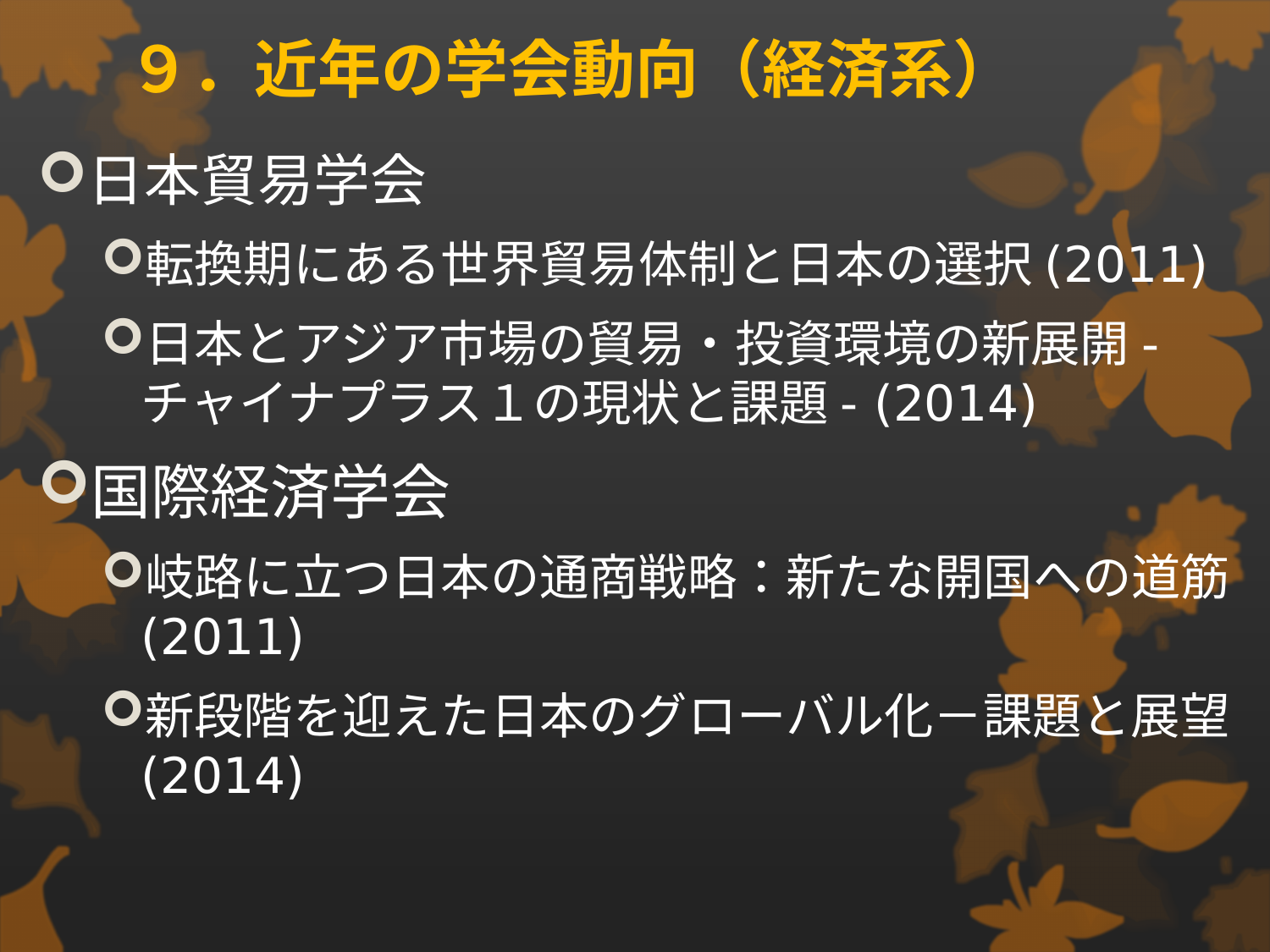

# ９．近年の学会動向（経済系）
日本貿易学会
転換期にある世界貿易体制と日本の選択(2011)
日本とアジア市場の貿易・投資環境の新展開-チャイナプラス１の現状と課題- (2014)
国際経済学会
岐路に立つ日本の通商戦略：新たな開国への道筋(2011)
新段階を迎えた日本のグローバル化－課題と展望(2014)